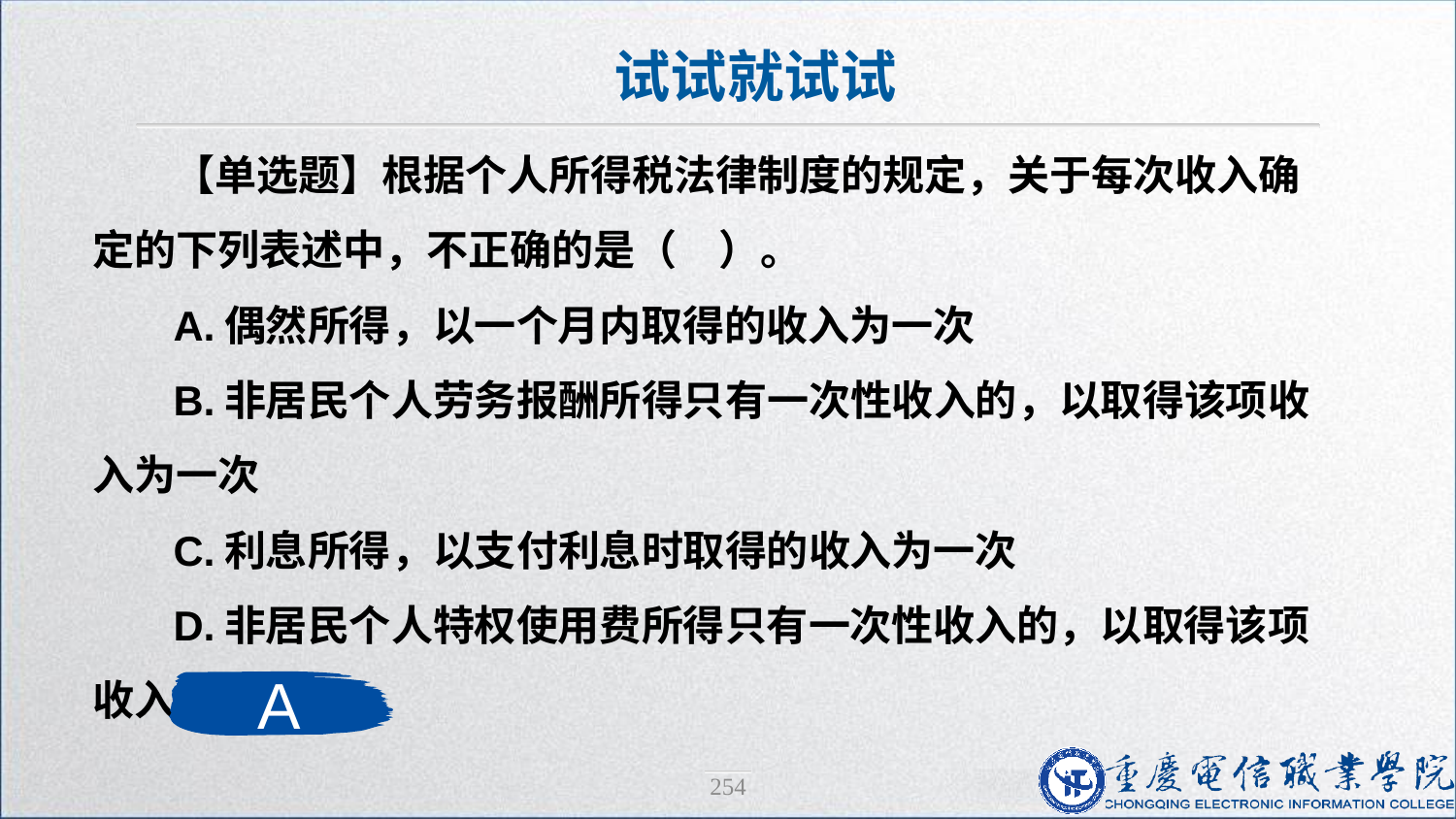

试试就试试
【单选题】根据个人所得税法律制度的规定，关于每次收入确定的下列表述中，不正确的是（　）。
A.偶然所得，以一个月内取得的收入为一次
B.非居民个人劳务报酬所得只有一次性收入的，以取得该项收入为一次
C.利息所得，以支付利息时取得的收入为一次
D.非居民个人特权使用费所得只有一次性收入的，以取得该项收入为一次

A
254